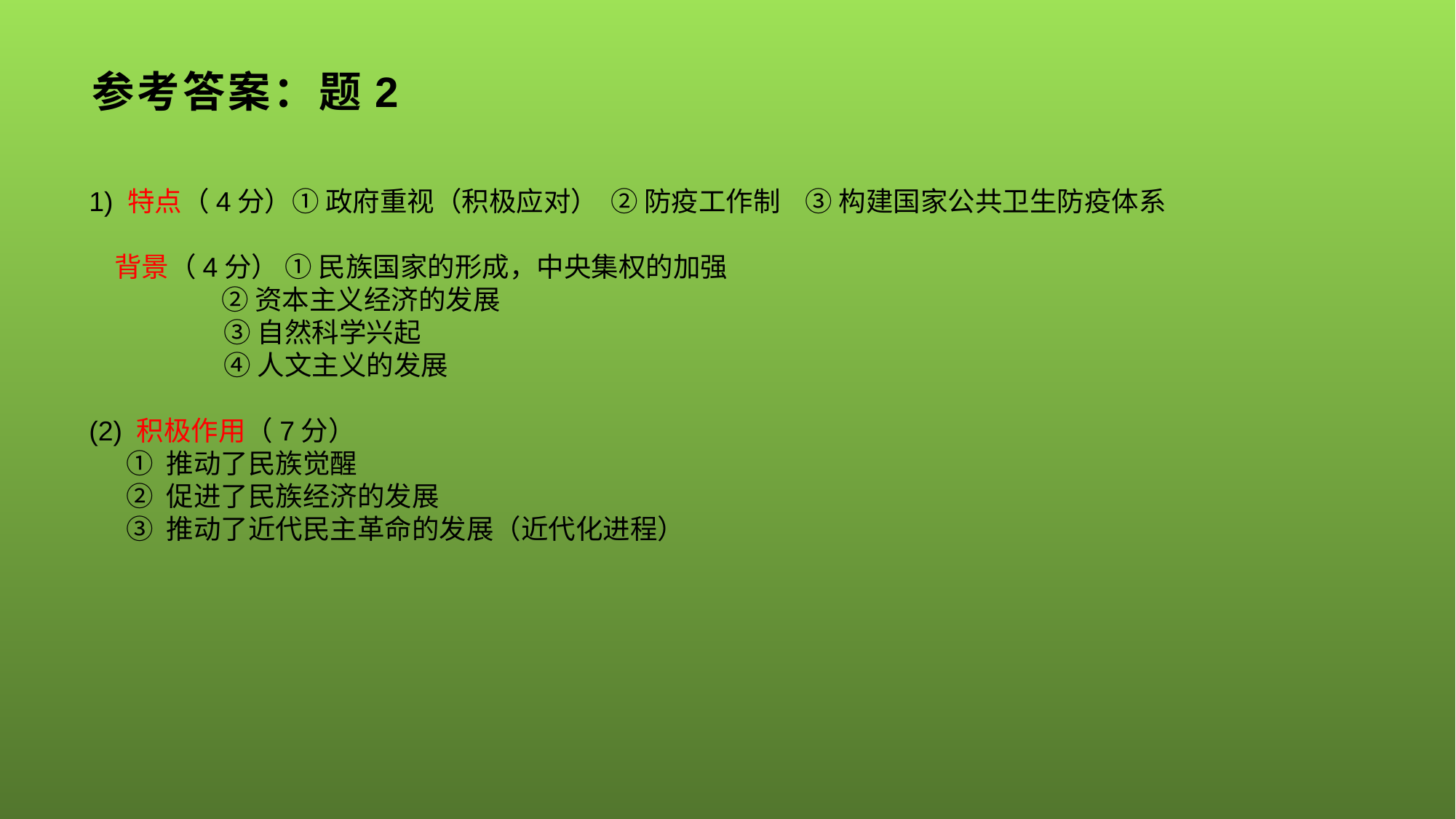

# 参考答案：题2

1) 特点（4分）① 政府重视（积极应对）  ② 防疫工作制    ③ 构建国家公共卫生防疫体系

   背景（4分） ① 民族国家的形成，中央集权的加强
　                 ② 资本主义经济的发展
　　             ③ 自然科学兴起
　　             ④ 人文主义的发展

(2) 积极作用（7分）
      ① 推动了民族觉醒
      ② 促进了民族经济的发展
      ③ 推动了近代民主革命的发展（近代化进程）